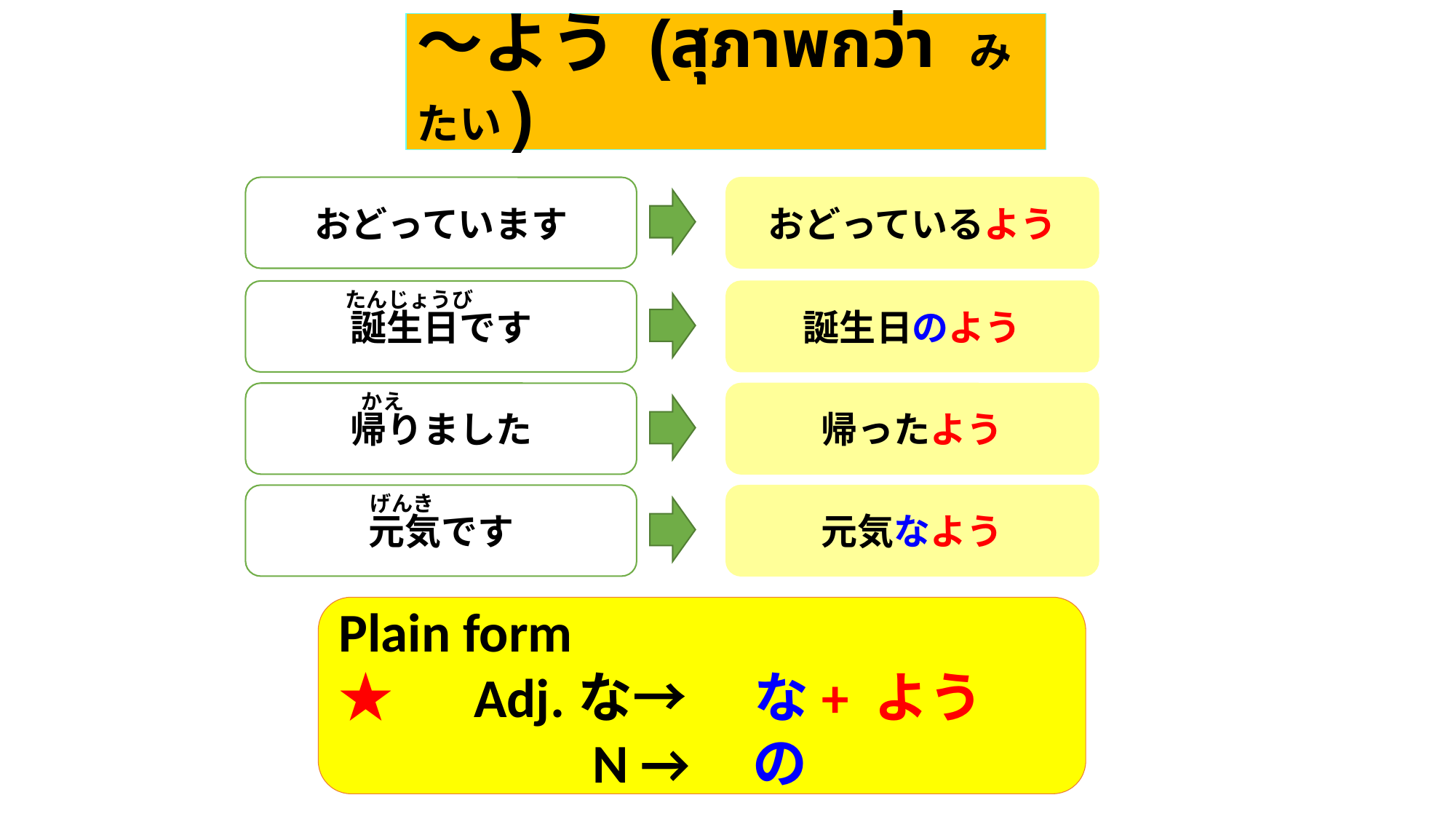

# ～よう (สุภาพกว่า みたい)
おどっています
おどっているよう

誕生日です
たんじょうび
誕生日のよう

かえ
帰りました
帰ったよう

元気です
げんき
元気なよう

Plain form
★　Adj.な→　 な+ よう
            　  N →    の